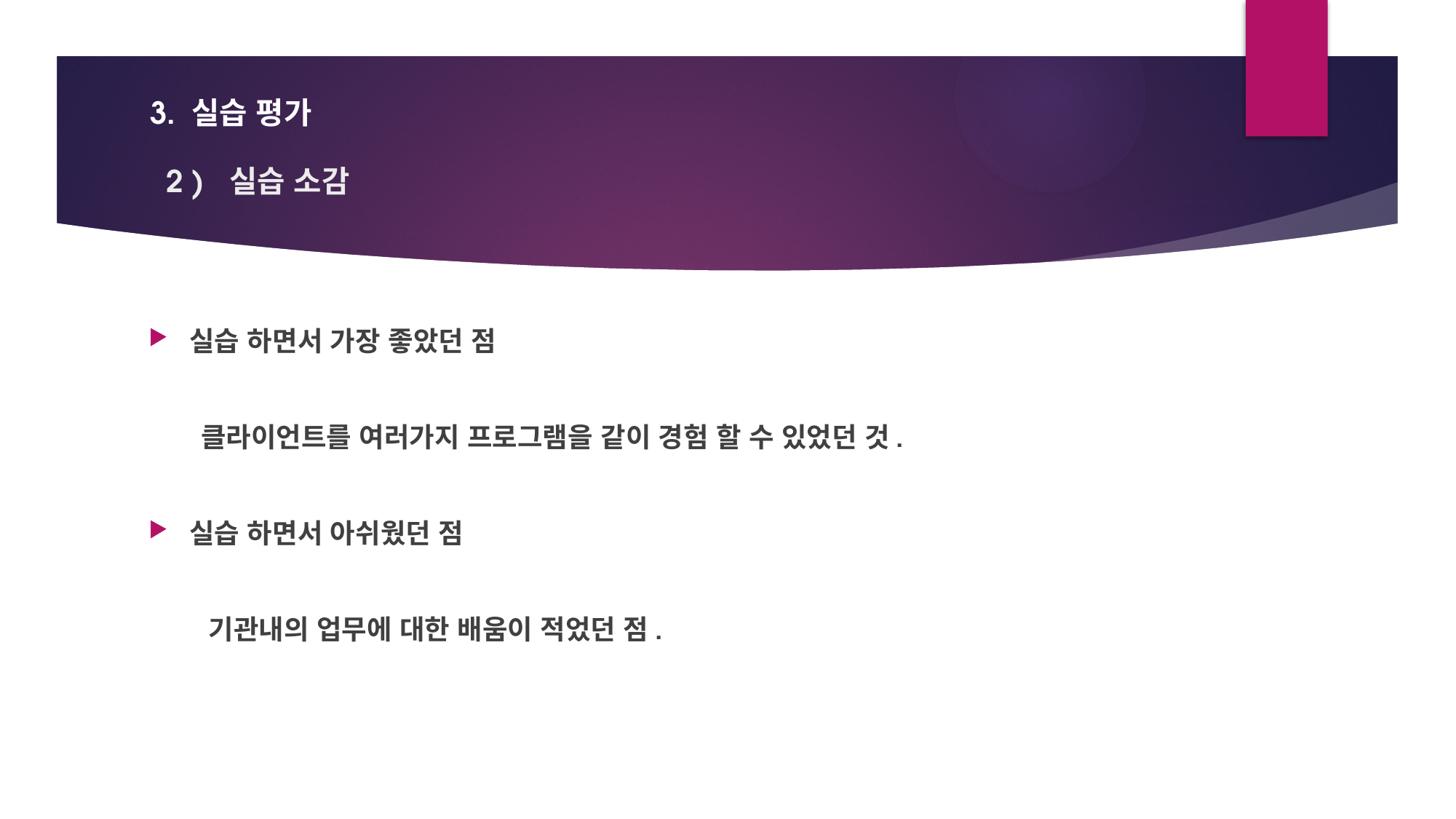

3. 실습 평가
# 2 )  실습 소감
실습 하면서 가장 좋았던 점

      클라이언트를 여러가지 프로그램을 같이 경험 할 수 있었던 것.

실습 하면서 아쉬웠던 점

       기관내의 업무에 대한 배움이 적었던 점.